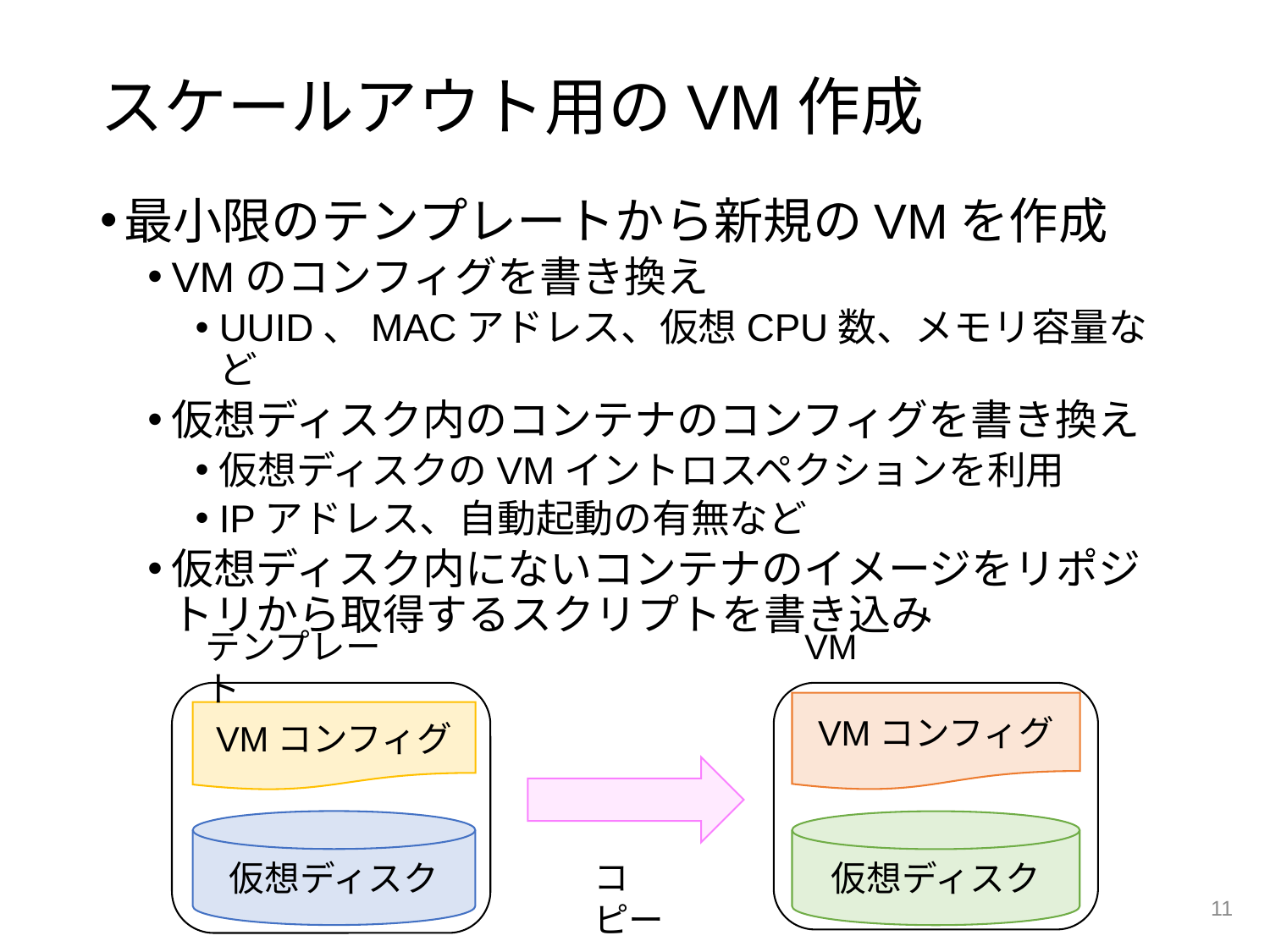

# スケールアウト用のVM作成
最小限のテンプレートから新規のVMを作成
VMのコンフィグを書き換え
UUID、MACアドレス、仮想CPU数、メモリ容量など
仮想ディスク内のコンテナのコンフィグを書き換え
仮想ディスクのVMイントロスペクションを利用
IPアドレス、自動起動の有無など
仮想ディスク内にないコンテナのイメージをリポジトリから取得するスクリプトを書き込み

テンプレート
VM

VMコンフィグ
VMコンフィグ

仮想ディスク
仮想ディスク
コピー
11